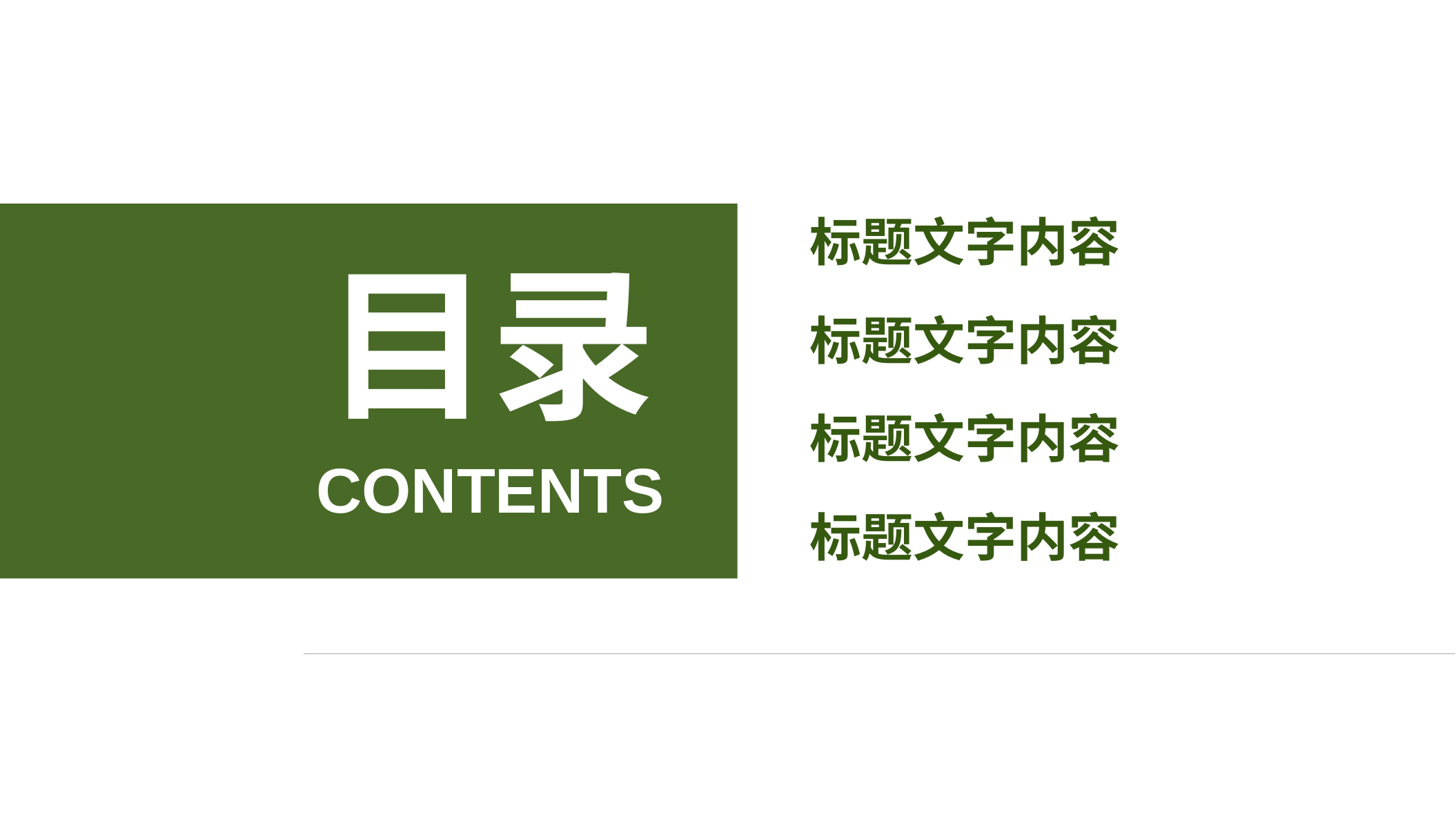

https://www.PPT818.com/

标题文字内容
目录
标题文字内容
标题文字内容
CONTENTS
标题文字内容